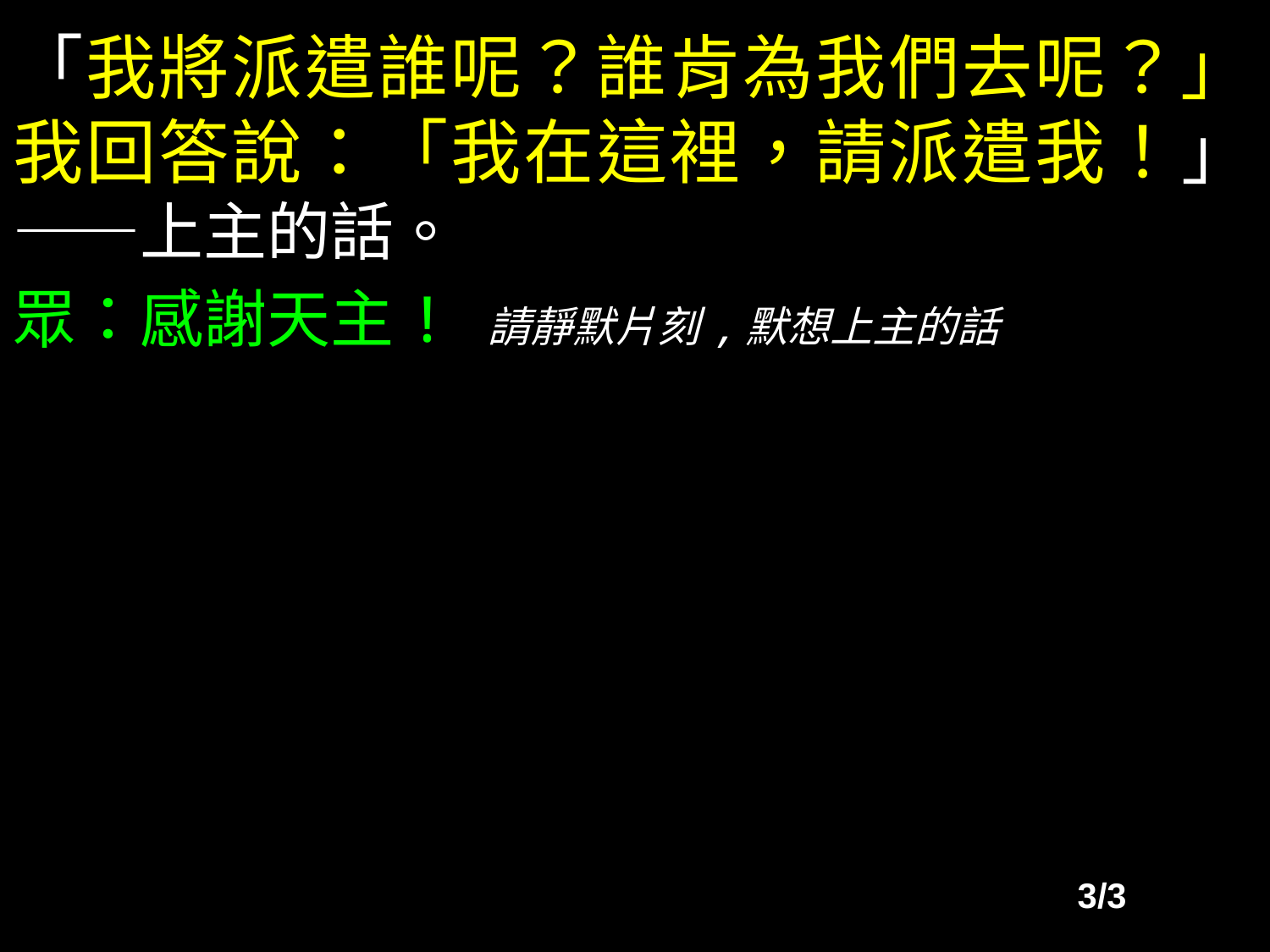

「我將派遣誰呢？誰肯為我們去呢？」我回答說：「我在這裡，請派遣我！」——上主的話。
眾：感謝天主! 請靜默片刻,默想上主的話

3/3